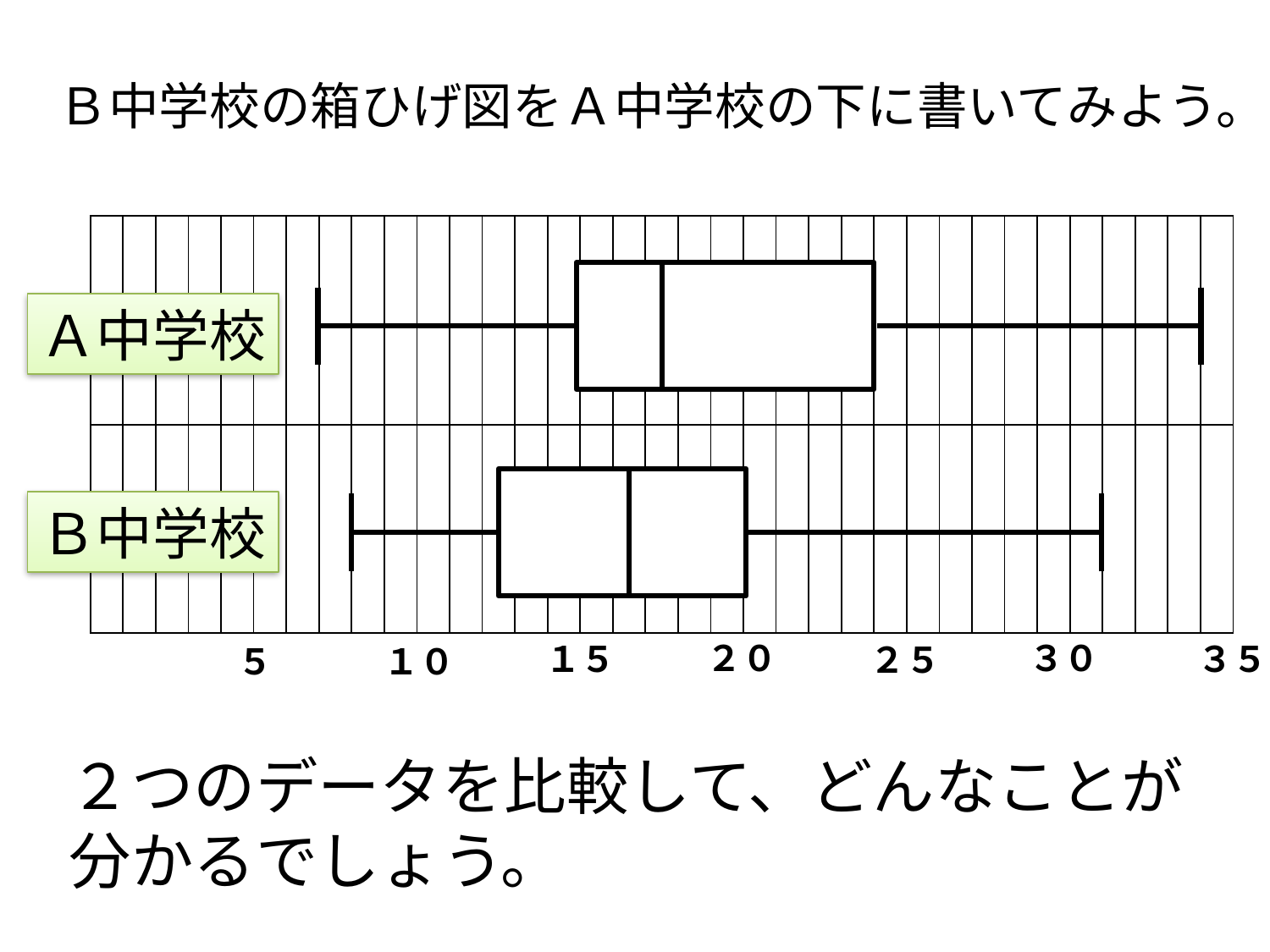

# Ｂ中学校の箱ひげ図をＡ中学校の下に書いてみよう。
|  |  |  |  |  |  |  |  |  |  |  |  |  |  |  |  |  |  |  |  |  |  |  |  |  |  |  |  |  |  |  |  |  |  |  |
| --- | --- | --- | --- | --- | --- | --- | --- | --- | --- | --- | --- | --- | --- | --- | --- | --- | --- | --- | --- | --- | --- | --- | --- | --- | --- | --- | --- | --- | --- | --- | --- | --- | --- | --- |
|  |  |  |  |  |  |  |  |  |  |  |  |  |  |  |  |  |  |  |  |  |  |  |  |  |  |  |  |  |  |  |  |  |  |  |

Ａ中学校

Ｂ中学校
２０
３０
３５
１５
２５
１０
５
２つのデータを比較して、どんなことが分かるでしょう。